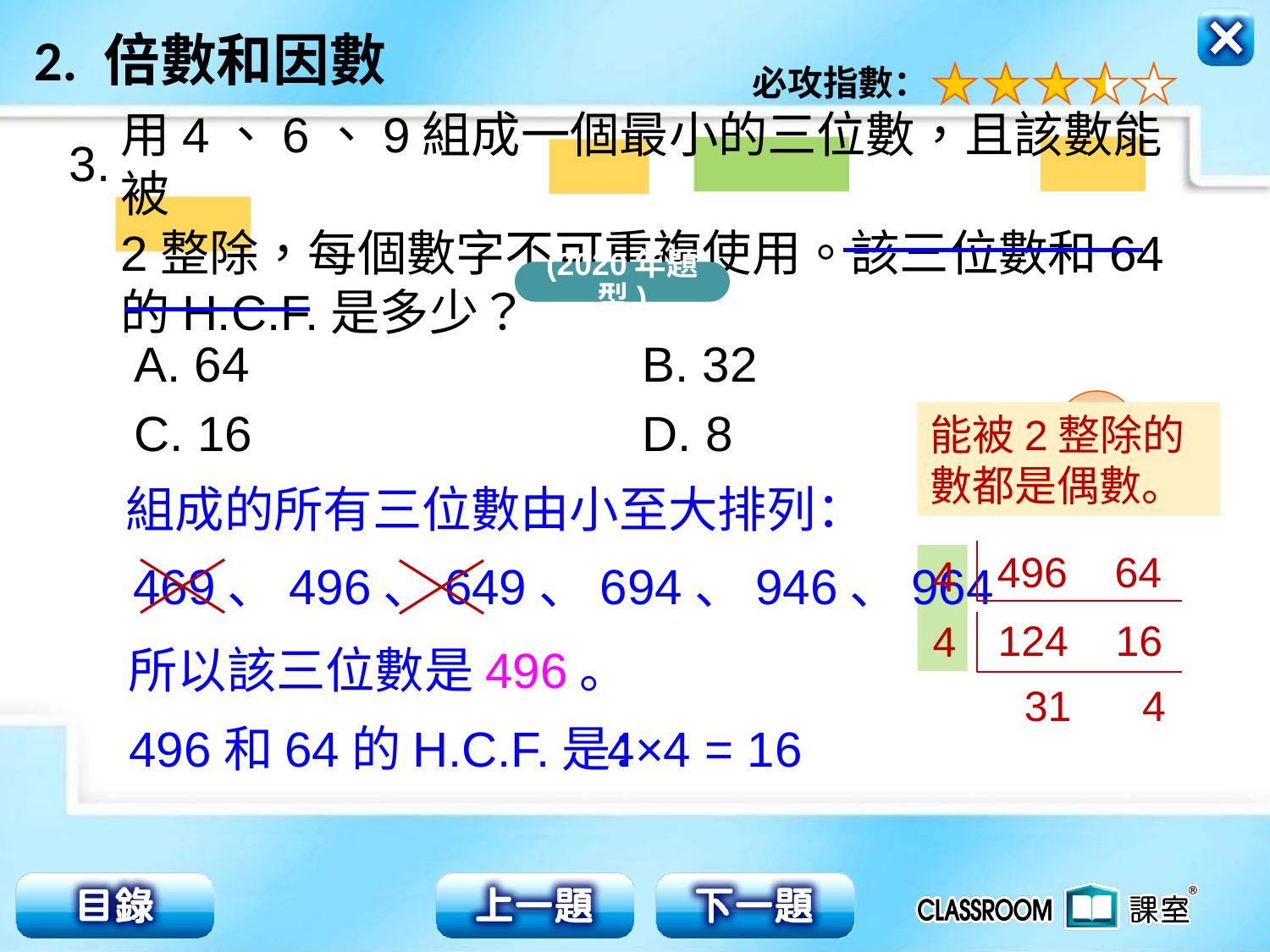

3.
用4、6、9組成一個最小的三位數，且該數能被
2整除，每個數字不可重複使用。該三位數和64
的H.C.F.是多少？

(2020年題型)
A. 64				B. 32
C. 16				D. 8

C
能被2整除的數都是偶數。
組成的所有三位數由小至大排列：
496    64

4

469、496、649、694、946、964
124    16
4

所以該三位數是496。
31      4
496和64的H.C.F.是：
4×4 = 16